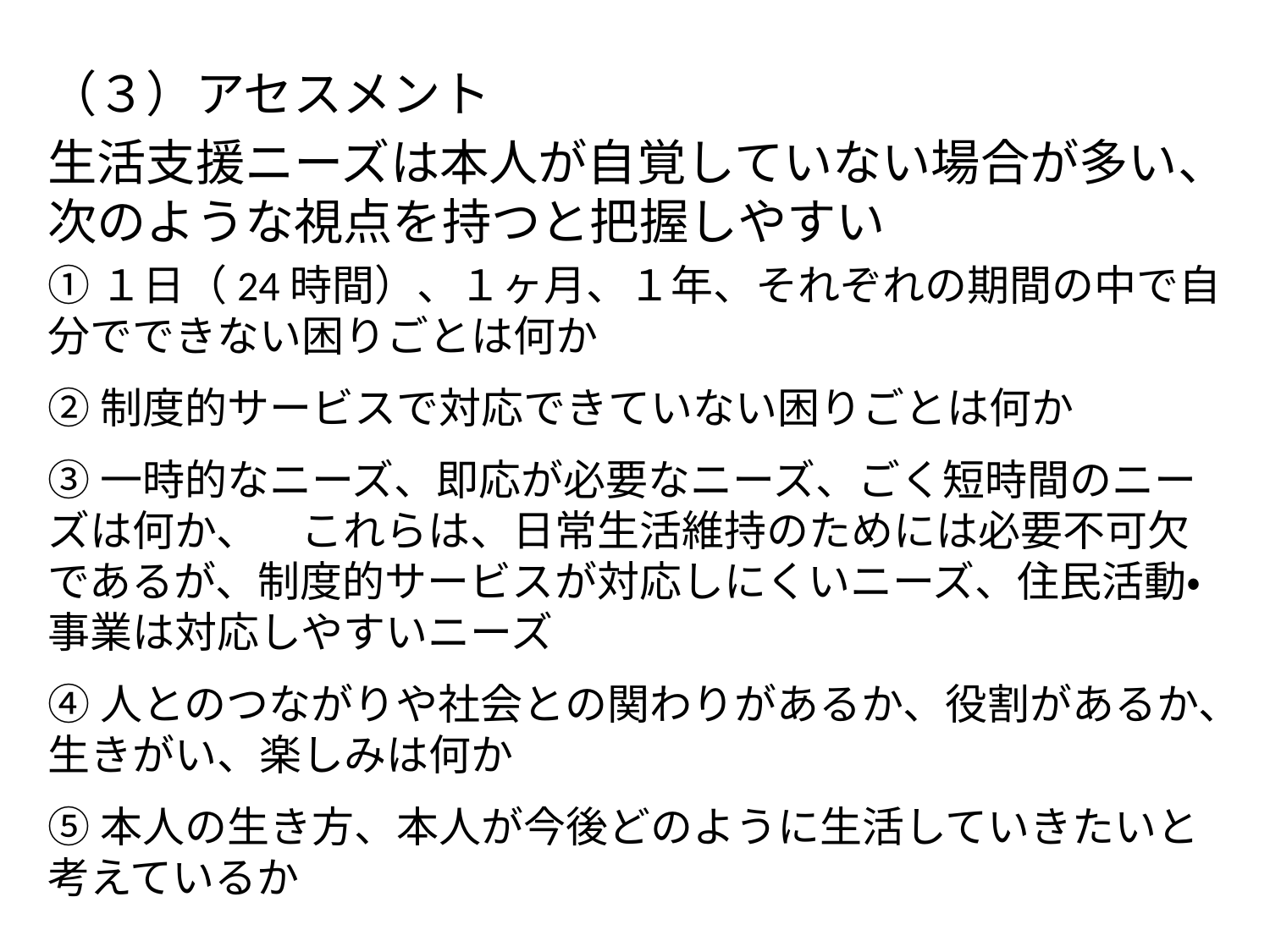

（３）アセスメント
生活支援ニーズは本人が自覚していない場合が多い、次のような視点を持つと把握しやすい
①１日（24時間）、１ヶ月、１年、それぞれの期間の中で自分でできない困りごとは何か
②制度的サービスで対応できていない困りごとは何か
③一時的なニーズ、即応が必要なニーズ、ごく短時間のニーズは何か、　これらは、日常生活維持のためには必要不可欠であるが、制度的サービスが対応しにくいニーズ、住民活動・事業は対応しやすいニーズ
④人とのつながりや社会との関わりがあるか、役割があるか、生きがい、楽しみは何か
⑤本人の生き方、本人が今後どのように生活していきたいと考えているか